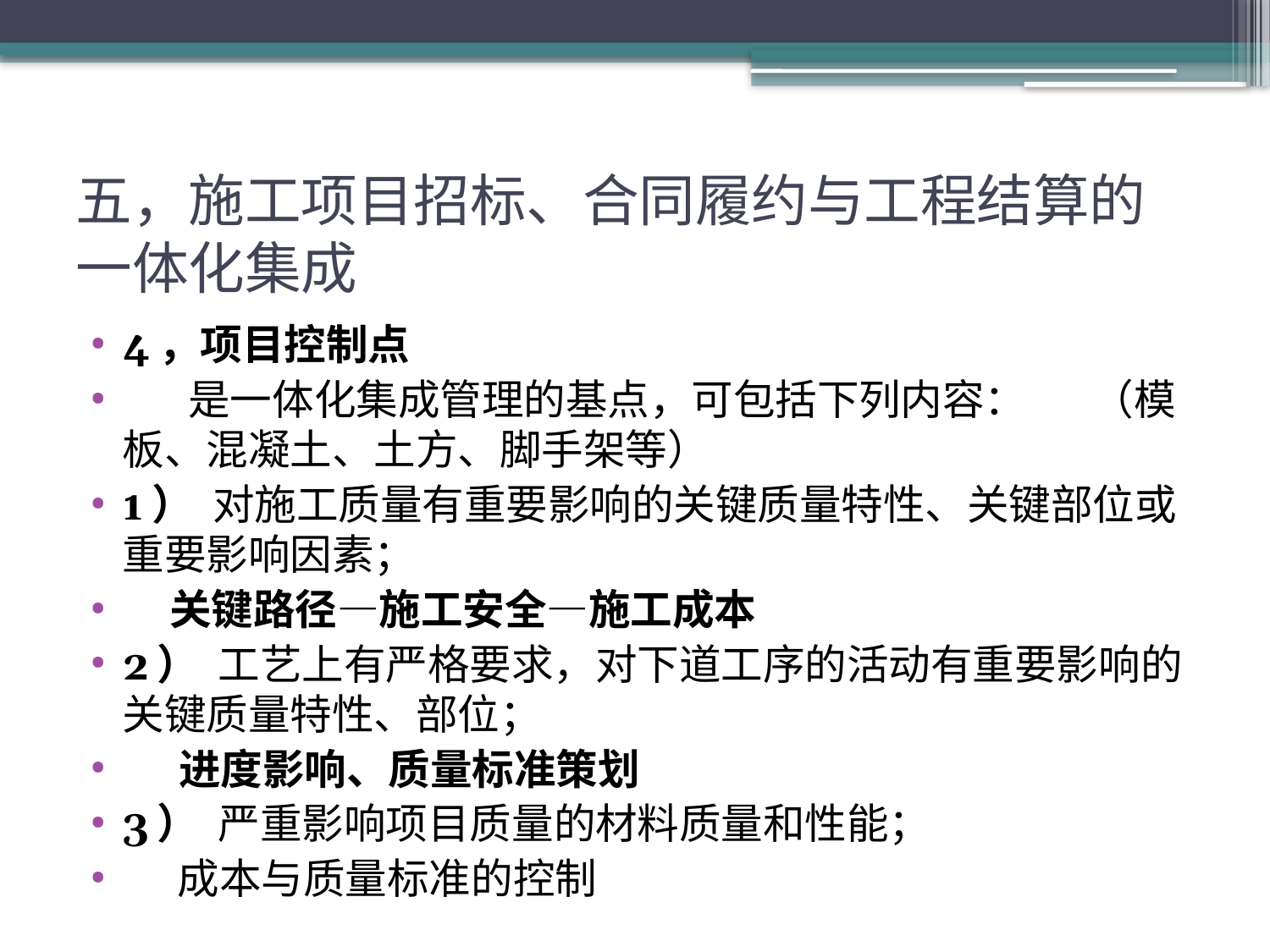

# 五，施工项目招标、合同履约与工程结算的一体化集成
4，项目控制点
      是一体化集成管理的基点，可包括下列内容：       （模板、混凝土、土方、脚手架等）
1）  对施工质量有重要影响的关键质量特性、关键部位或重要影响因素；
    关键路径—施工安全—施工成本
2）  工艺上有严格要求，对下道工序的活动有重要影响的关键质量特性、部位；
     进度影响、质量标准策划
3）  严重影响项目质量的材料质量和性能；
     成本与质量标准的控制